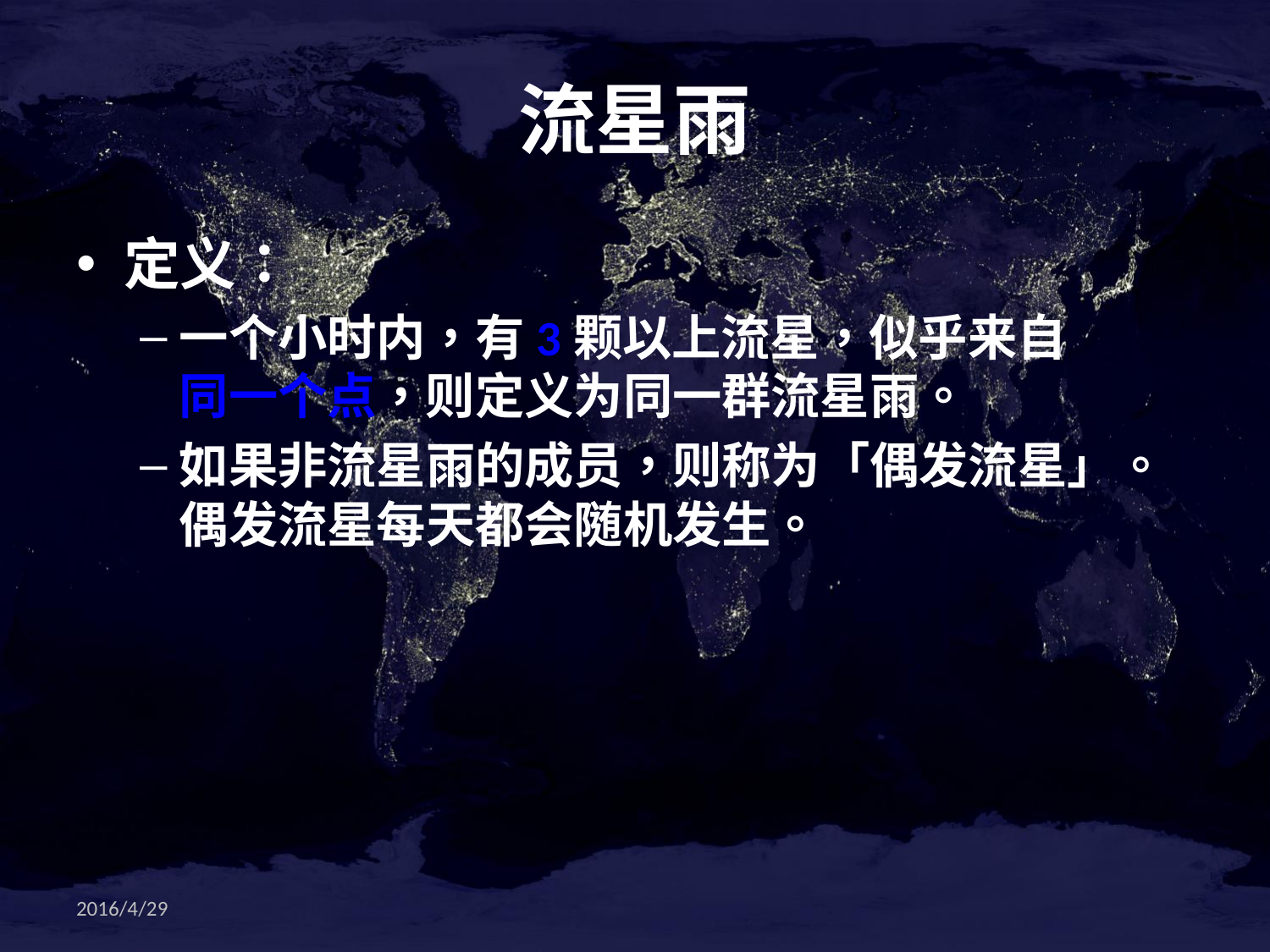

# 流星雨
定义：
一个小时内，有3颗以上流星，似乎来自
同一个点，则定义为同一群流星雨。
如果非流星雨的成员，则称为「偶发流星」。偶发流星每天都会随机发生。
2016/4/29